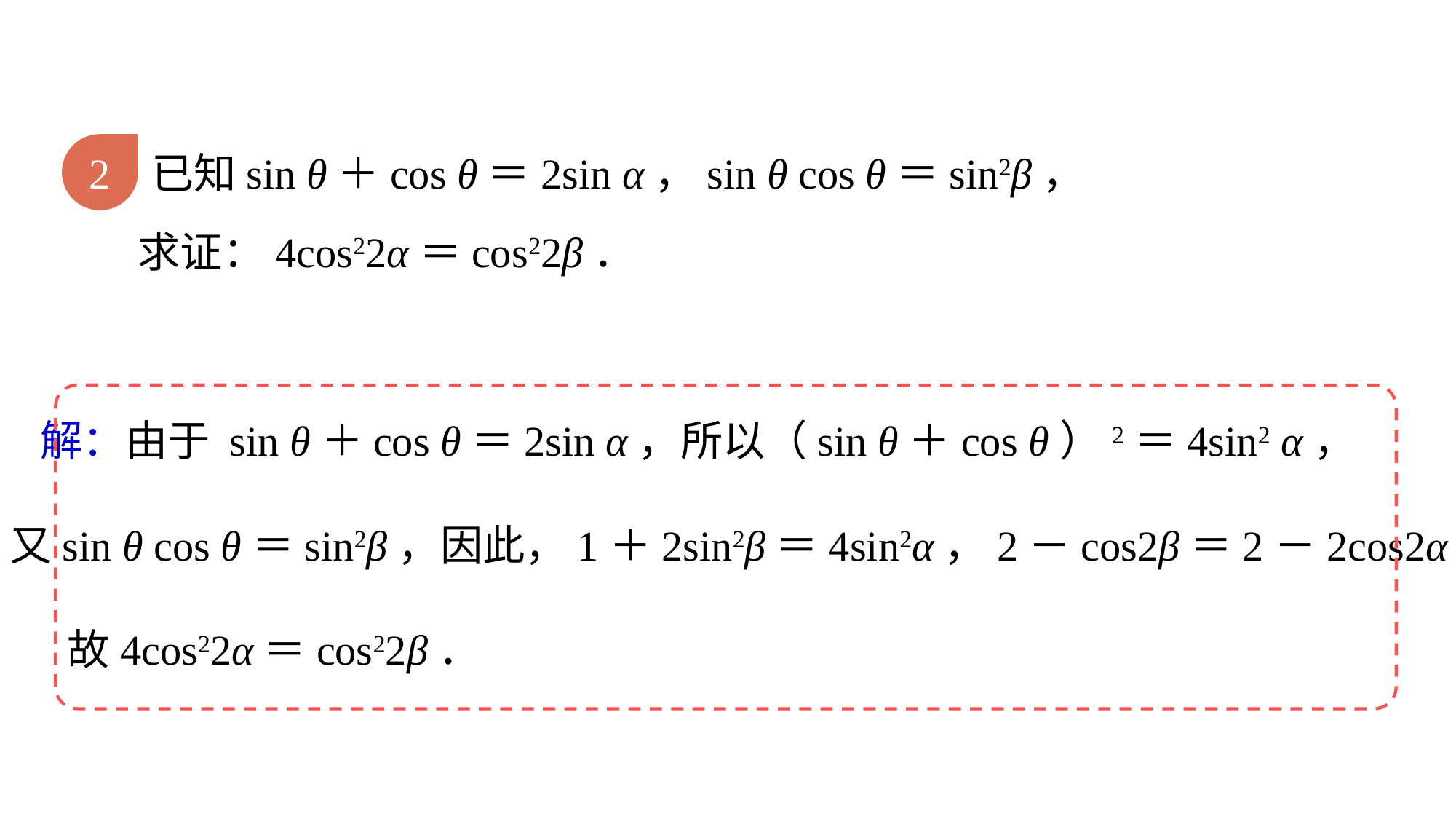

# 目标检测

2
已知sin θ＋cos θ＝2sin α，sin θ cos θ＝sin2β，
求证：4cos22α＝cos22β．

解：由于 sin θ＋cos θ＝2sin α，所以（sin θ＋cos θ）2＝4sin2 α，
又sin θ cos θ＝sin2β，因此，1＋2sin2β＝4sin2α，2－cos2β＝2－2cos2α，
故4cos22α＝cos22β．